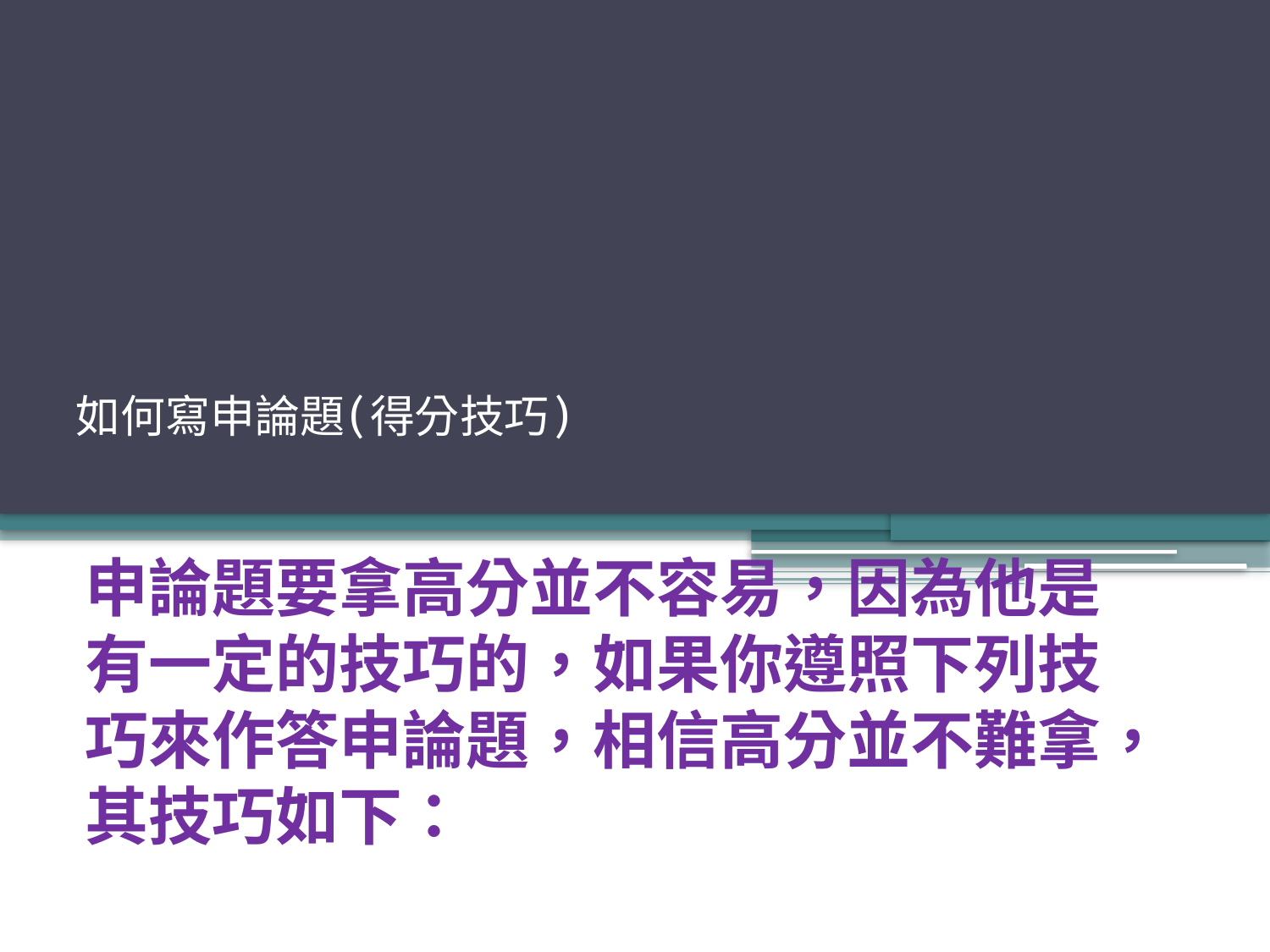

# 如何寫申論題(得分技巧)
申論題要拿高分並不容易，因為他是有一定的技巧的，如果你遵照下列技巧來作答申論題，相信高分並不難拿，其技巧如下：